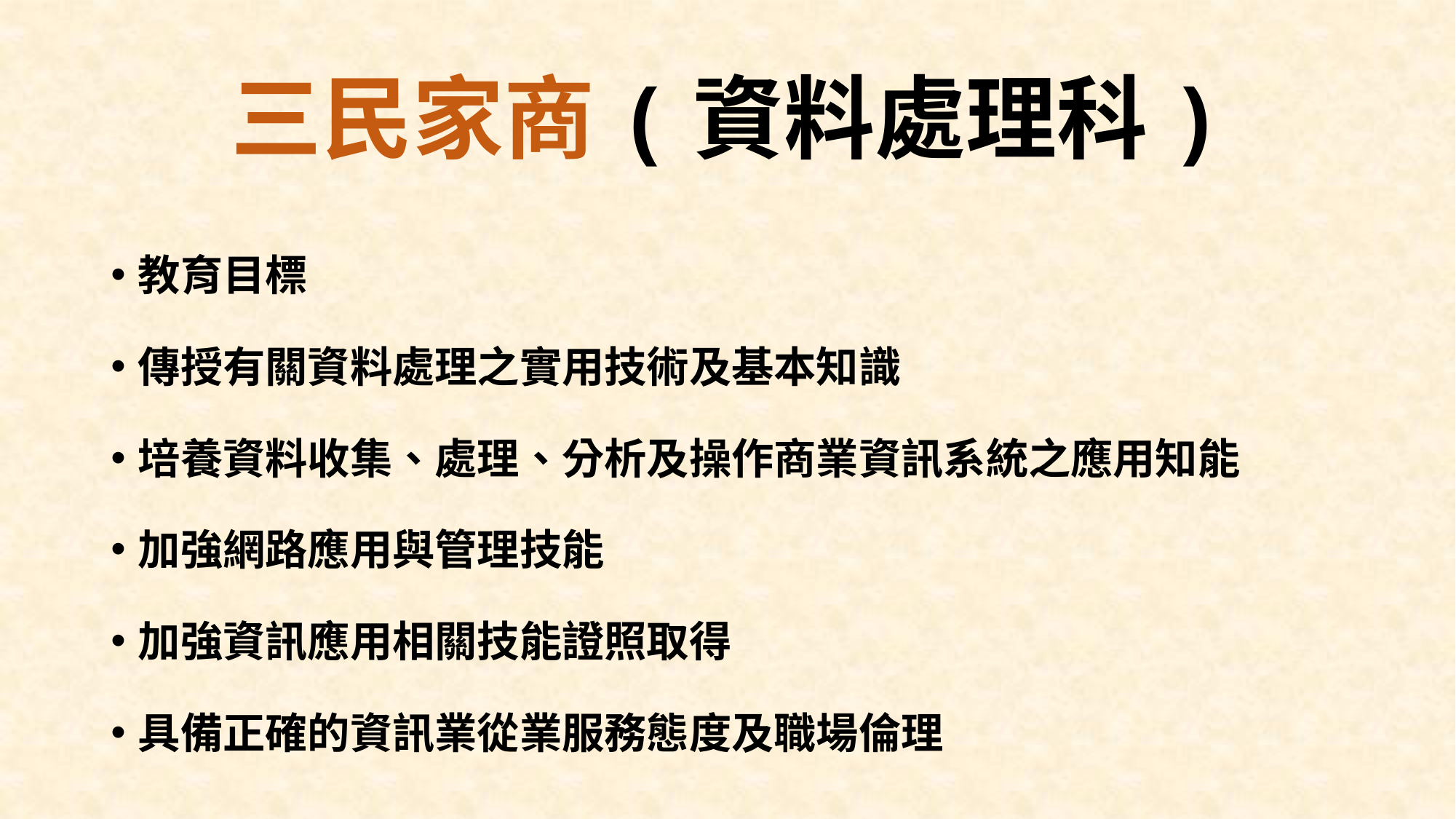

# 三民家商(資料處理科)
教育目標
傳授有關資料處理之實用技術及基本知識
培養資料收集、處理、分析及操作商業資訊系統之應用知能
加強網路應用與管理技能
加強資訊應用相關技能證照取得
具備正確的資訊業從業服務態度及職場倫理